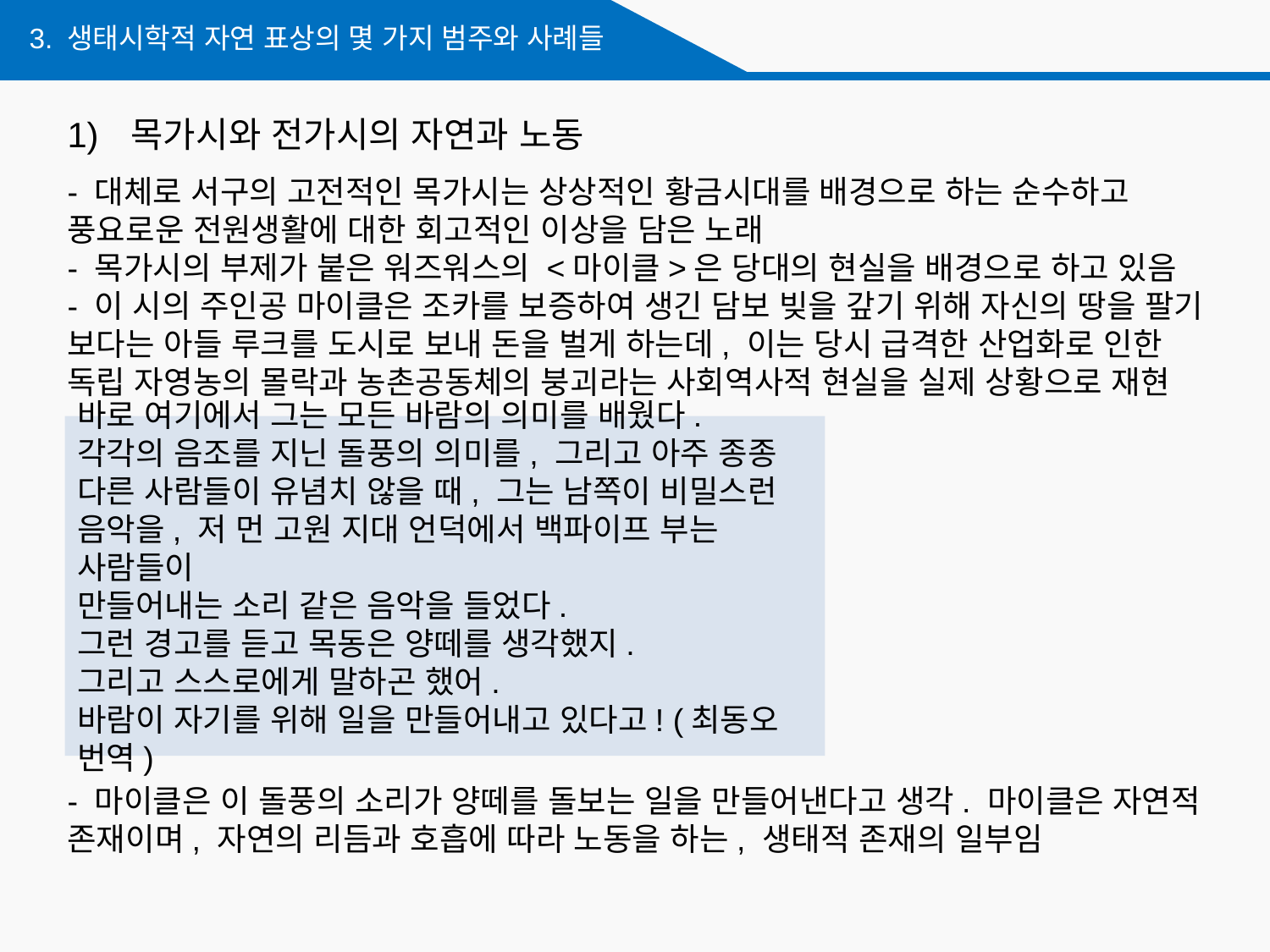

3. 생태시학적 자연 표상의 몇 가지 범주와 사례들

목가시와 전가시의 자연과 노동

- 대체로 서구의 고전적인 목가시는 상상적인 황금시대를 배경으로 하는 순수하고 풍요로운 전원생활에 대한 회고적인 이상을 담은 노래
- 목가시의 부제가 붙은 워즈워스의 <마이클>은 당대의 현실을 배경으로 하고 있음
- 이 시의 주인공 마이클은 조카를 보증하여 생긴 담보 빚을 갚기 위해 자신의 땅을 팔기 보다는 아들 루크를 도시로 보내 돈을 벌게 하는데, 이는 당시 급격한 산업화로 인한 독립 자영농의 몰락과 농촌공동체의 붕괴라는 사회역사적 현실을 실제 상황으로 재현

- 마이클은 이 돌풍의 소리가 양떼를 돌보는 일을 만들어낸다고 생각. 마이클은 자연적 존재이며, 자연의 리듬과 호흡에 따라 노동을 하는, 생태적 존재의 일부임

바로 여기에서 그는 모든 바람의 의미를 배웠다.
각각의 음조를 지닌 돌풍의 의미를, 그리고 아주 종종
다른 사람들이 유념치 않을 때, 그는 남쪽이 비밀스런
음악을, 저 먼 고원 지대 언덕에서 백파이프 부는 사람들이
만들어내는 소리 같은 음악을 들었다.
그런 경고를 듣고 목동은 양떼를 생각했지.
그리고 스스로에게 말하곤 했어.
바람이 자기를 위해 일을 만들어내고 있다고! (최동오 번역)